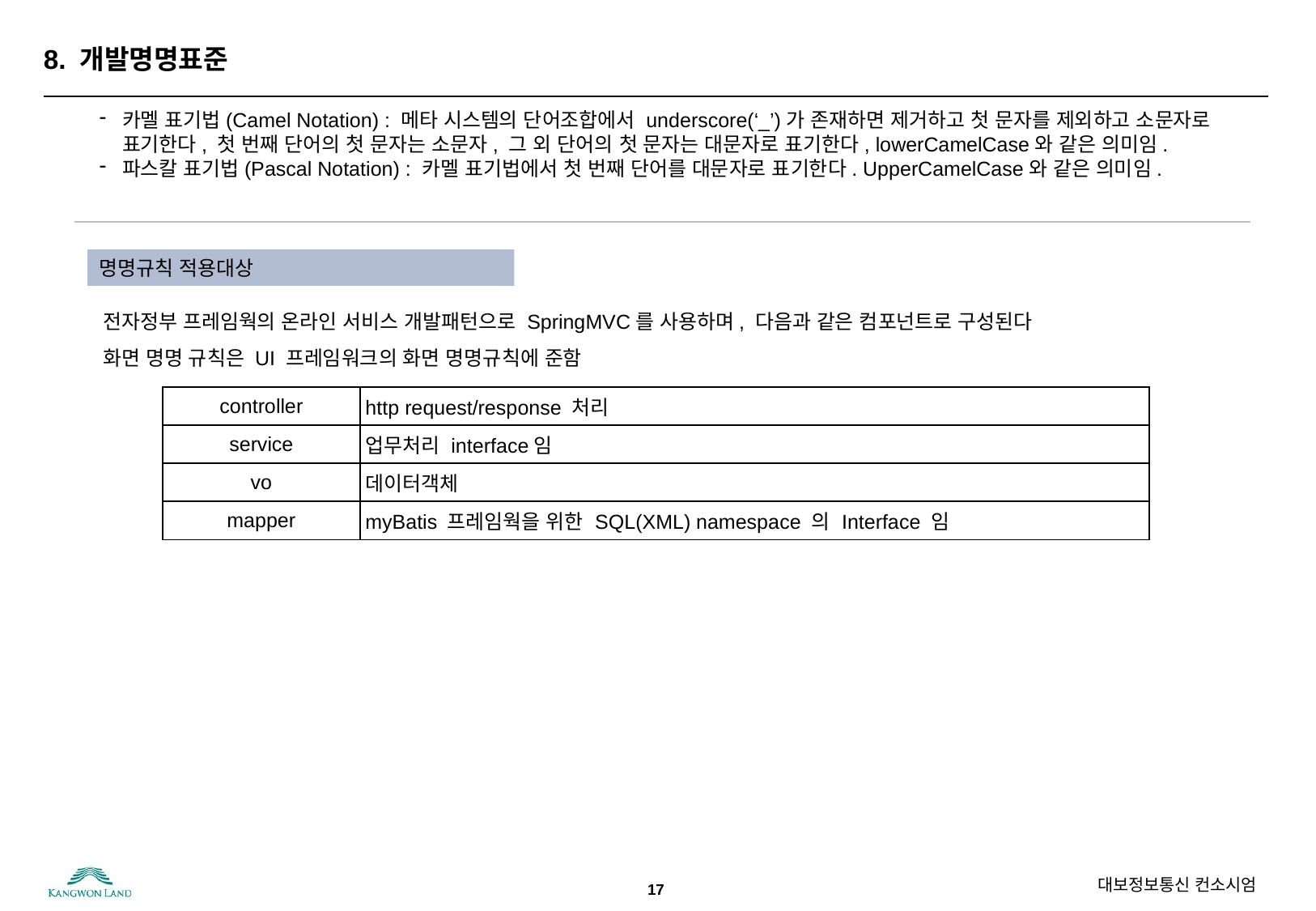

# 8. 개발명명표준
카멜 표기법(Camel Notation) : 메타 시스템의 단어조합에서 underscore(‘_’)가 존재하면 제거하고 첫 문자를 제외하고 소문자로 표기한다, 첫 번째 단어의 첫 문자는 소문자, 그 외 단어의 첫 문자는 대문자로 표기한다, lowerCamelCase와 같은 의미임.
파스칼 표기법(Pascal Notation) : 카멜 표기법에서 첫 번째 단어를 대문자로 표기한다. UpperCamelCase와 같은 의미임.
명명규칙 적용대상
전자정부 프레임웍의 온라인 서비스 개발패턴으로 SpringMVC를 사용하며, 다음과 같은 컴포넌트로 구성된다
화면 명명 규칙은 UI 프레임워크의 화면 명명규칙에 준함
| controller | http request/response 처리 |
| --- | --- |
| service | 업무처리 interface임 |
| vo | 데이터객체 |
| mapper | myBatis 프레임웍을 위한 SQL(XML) namespace 의 Interface 임 |
17